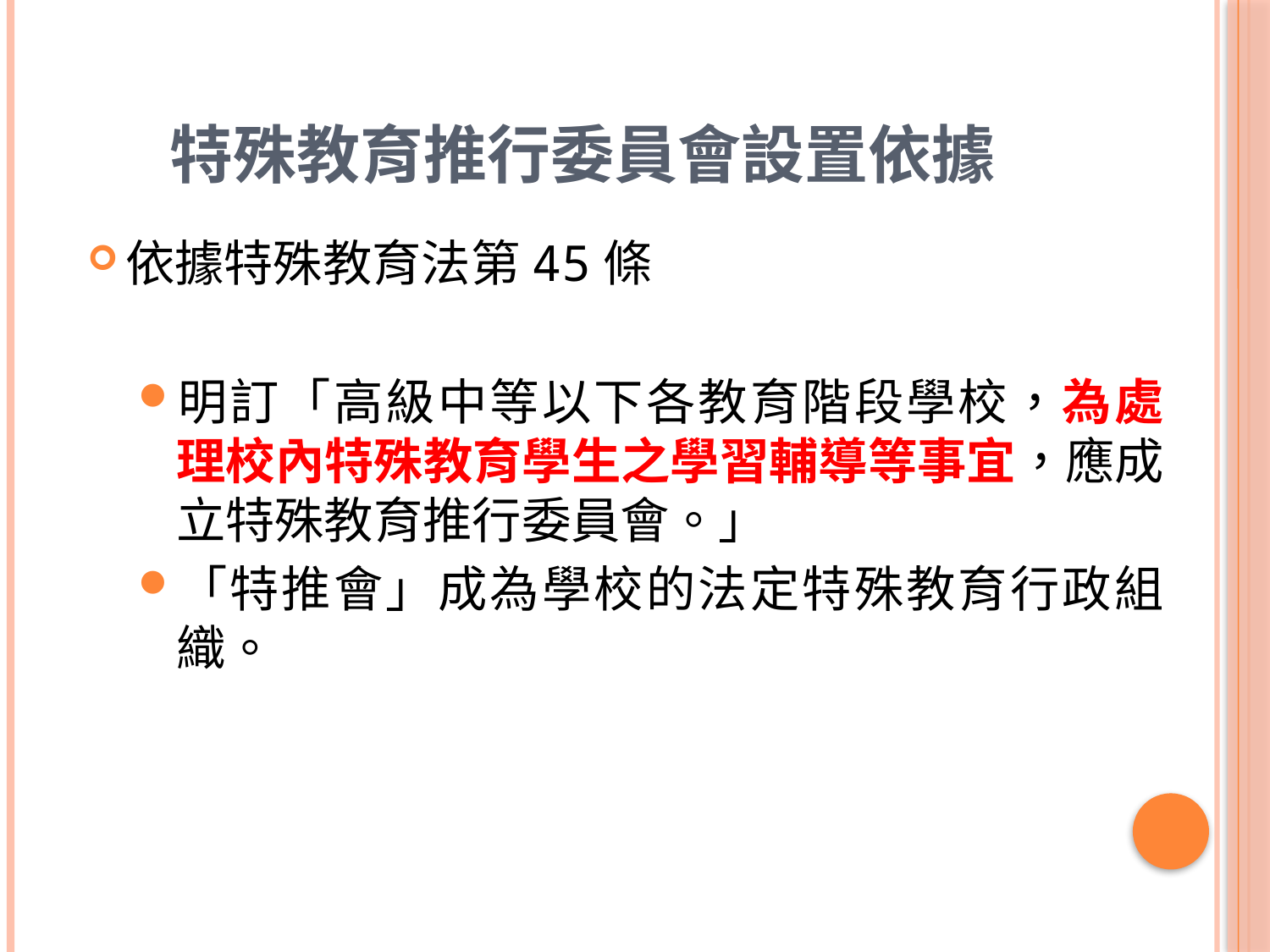

# 特殊教育推行委員會設置依據
依據特殊教育法第45條

明訂「高級中等以下各教育階段學校，為處理校內特殊教育學生之學習輔導等事宜，應成立特殊教育推行委員會。」
「特推會」成為學校的法定特殊教育行政組織。